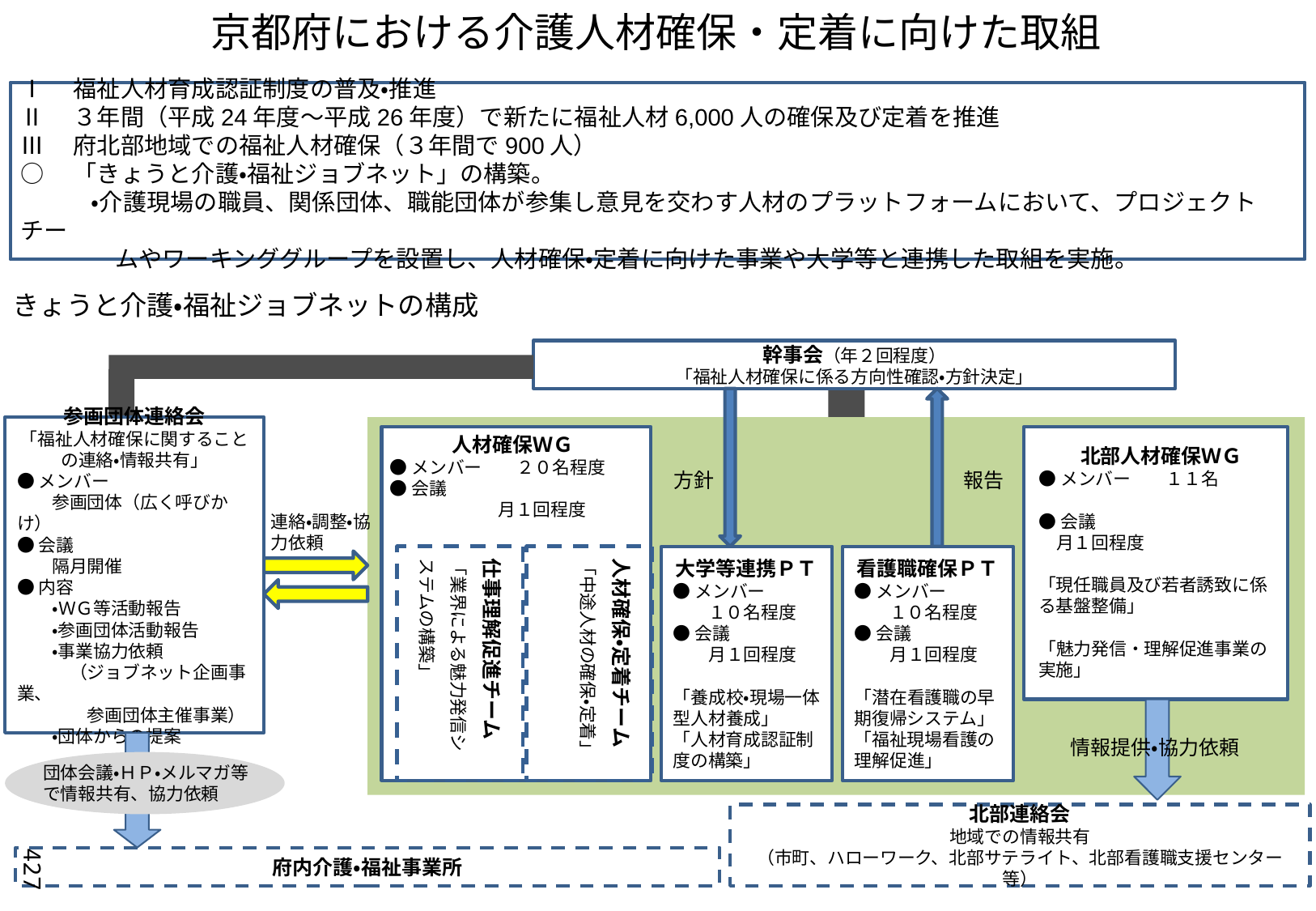

# 京都府における介護人材確保・定着に向けた取組

Ⅰ　福祉人材育成認証制度の普及・推進
Ⅱ　３年間（平成24年度～平成26年度）で新たに福祉人材6,000人の確保及び定着を推進
Ⅲ　府北部地域での福祉人材確保（３年間で900人）
○　「きょうと介護・福祉ジョブネット」の構築。
　　　・介護現場の職員、関係団体、職能団体が参集し意見を交わす人材のプラットフォームにおいて、プロジェクトチー
　　　　ムやワーキンググループを設置し、人材確保・定着に向けた事業や大学等と連携した取組を実施。

きょうと介護・福祉ジョブネットの構成
幹事会（年２回程度）
「福祉人材確保に係る方向性確認・方針決定」

参画団体連絡会
「福祉人材確保に関することの連絡・情報共有」
●メンバー
　　参画団体（広く呼びかけ）
●会議
　　隔月開催
●内容
　　・ＷＧ等活動報告
　　・参画団体活動報告
　　・事業協力依頼
　　　（ジョブネット企画事業、
　　　　参画団体主催事業）
　　・団体からの提案

人材確保ＷＧ
●メンバー　　２０名程度
●会議
　　                   月１回程度

北部人材確保ＷＧ
●メンバー　　１１名

●会議
　月１回程度

「現任職員及び若者誘致に係る基盤整備」

「魅力発信・理解促進事業の実施」

方針
報告
連絡・調整・協力依頼
仕事理解促進チーム
「業界による魅力発信システムの構築」
人材確保・定着チーム
「中途人材の確保・定着」

大学等連携ＰＴ
●メンバー
　　１０名程度
●会議
　　月１回程度

「養成校・現場一体型人材養成」
「人材育成認証制度の構築」
看護職確保ＰＴ
●メンバー
　　１０名程度
●会議
　　月１回程度

「潜在看護職の早期復帰システム」
「福祉現場看護の理解促進」

情報提供・協力依頼

団体会議・ＨＰ・メルマガ等で情報共有、協力依頼
北部連絡会
地域での情報共有
（市町、ハローワーク、北部サテライト、北部看護職支援センター等）
427
府内介護・福祉事業所